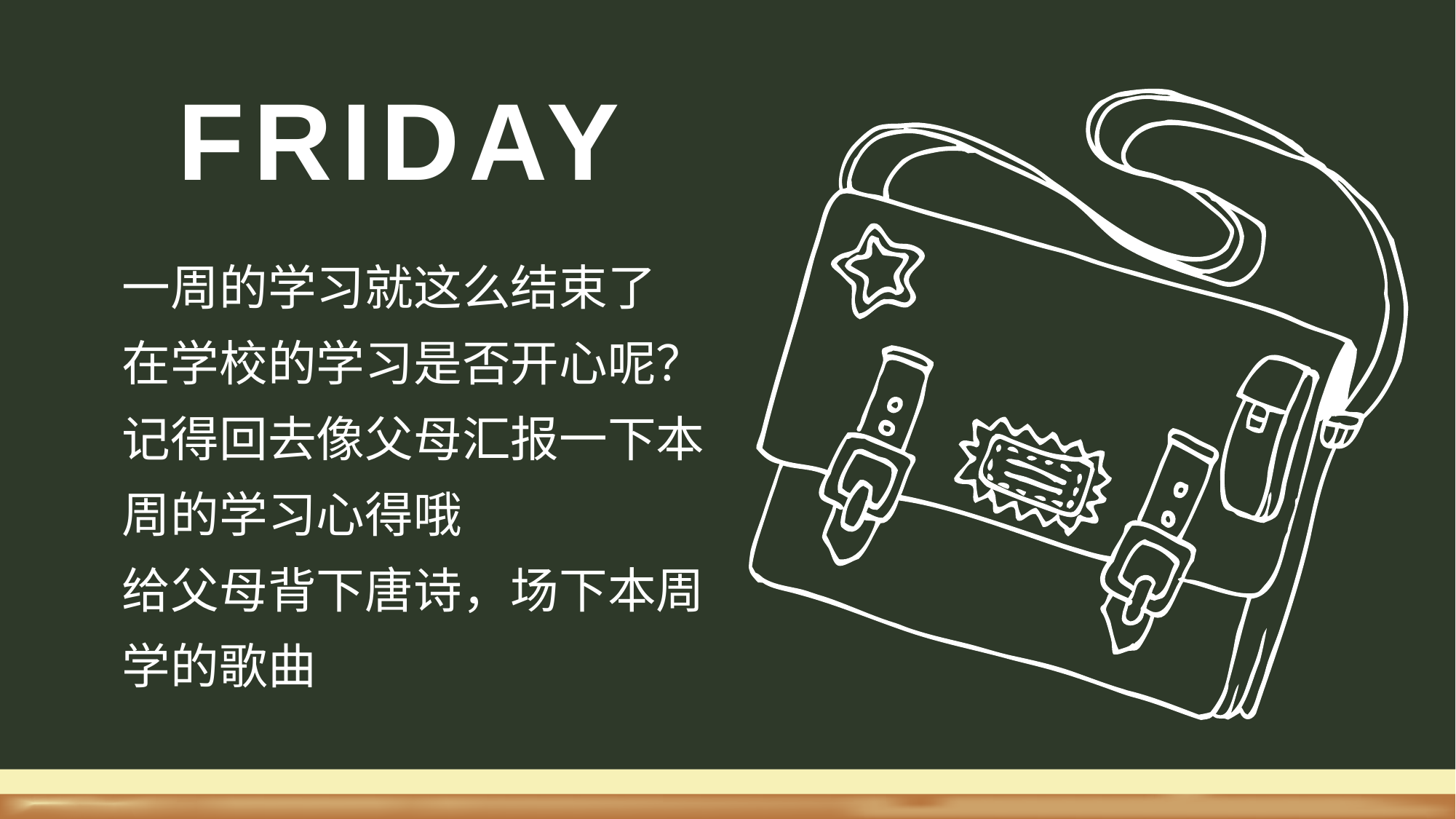

FRIDAY
一周的学习就这么结束了
在学校的学习是否开心呢？记得回去像父母汇报一下本周的学习心得哦
给父母背下唐诗，场下本周学的歌曲